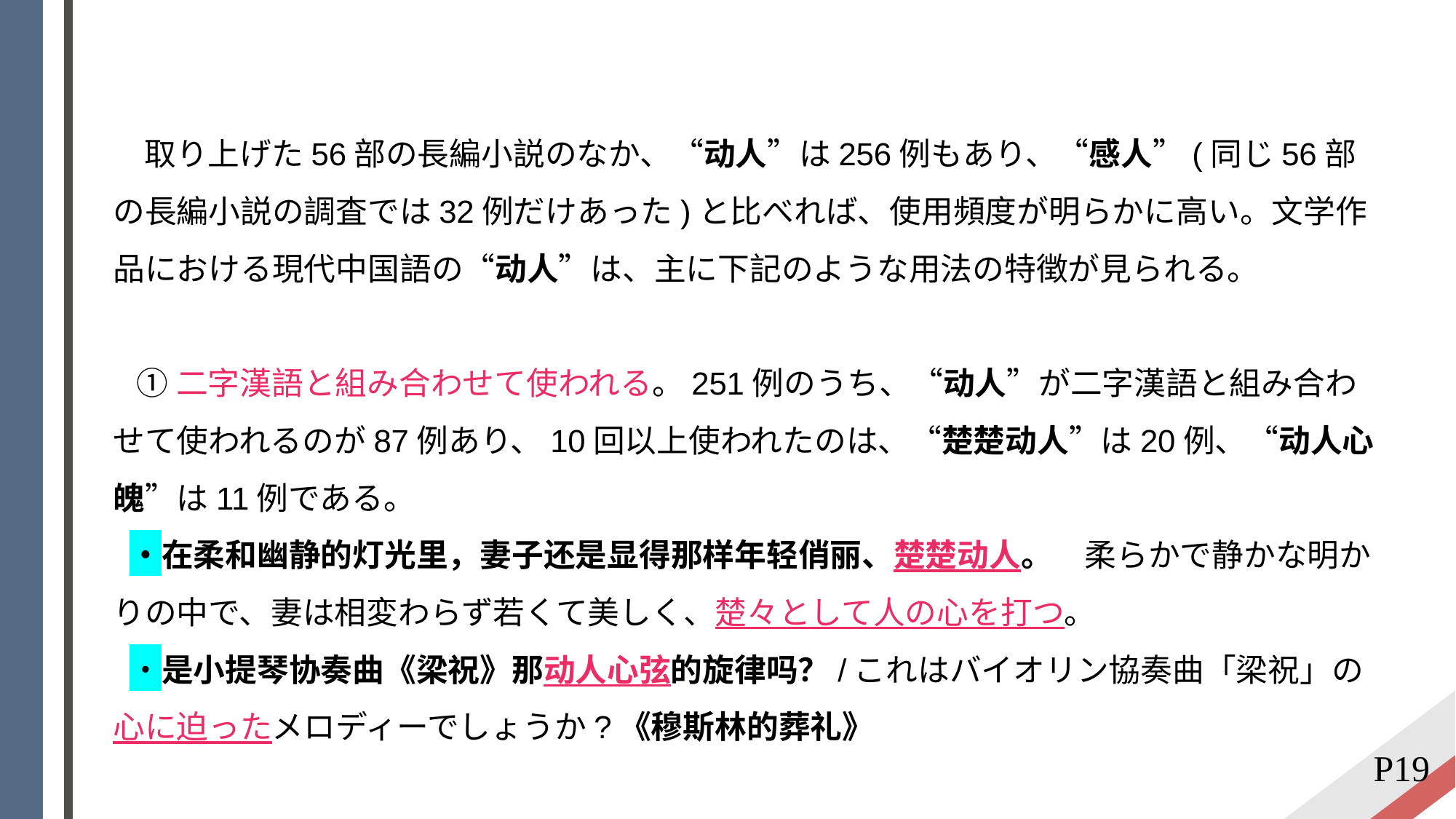

取り上げた56部の長編小説のなか、“动人”は256例もあり、“感人”(同じ56部の長編小説の調査では32例だけあった)と比べれば、使用頻度が明らかに高い。文学作品における現代中国語の“动人”は、主に下記のような用法の特徴が見られる。

 ①二字漢語と組み合わせて使われる。251例のうち、“动人”が二字漢語と組み合わせて使われるのが87例あり、10回以上使われたのは、“楚楚动人”は20例、“动人心魄”は11例である。
・在柔和幽静的灯光里，妻子还是显得那样年轻俏丽、楚楚动人。　柔らかで静かな明かりの中で、妻は相変わらず若くて美しく、楚々として人の心を打つ。
・是小提琴协奏曲《梁祝》那动人心弦的旋律吗？/これはバイオリン協奏曲「梁祝」の心に迫ったメロディーでしょうか?《穆斯林的葬礼》

P19